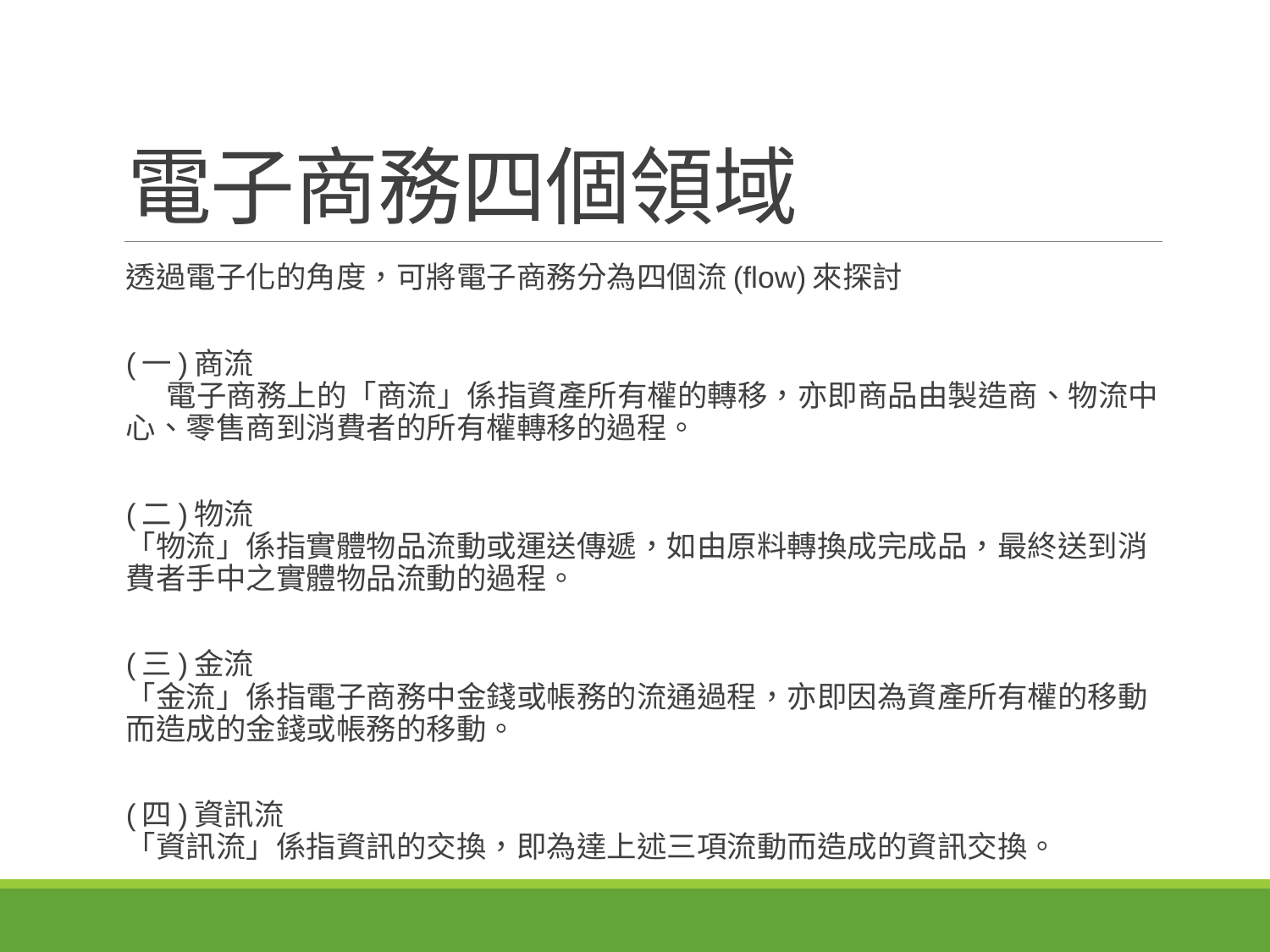

# 電子商務四個領域
透過電子化的角度，可將電子商務分為四個流(flow)來探討
(一)商流 
      電子商務上的「商流」係指資產所有權的轉移，亦即商品由製造商、物流中心、零售商到消費者的所有權轉移的過程。
(二)物流 
「物流」係指實體物品流動或運送傳遞，如由原料轉換成完成品，最終送到消費者手中之實體物品流動的過程。
(三)金流 
「金流」係指電子商務中金錢或帳務的流通過程，亦即因為資產所有權的移動而造成的金錢或帳務的移動。
(四)資訊流 
「資訊流」係指資訊的交換，即為達上述三項流動而造成的資訊交換。